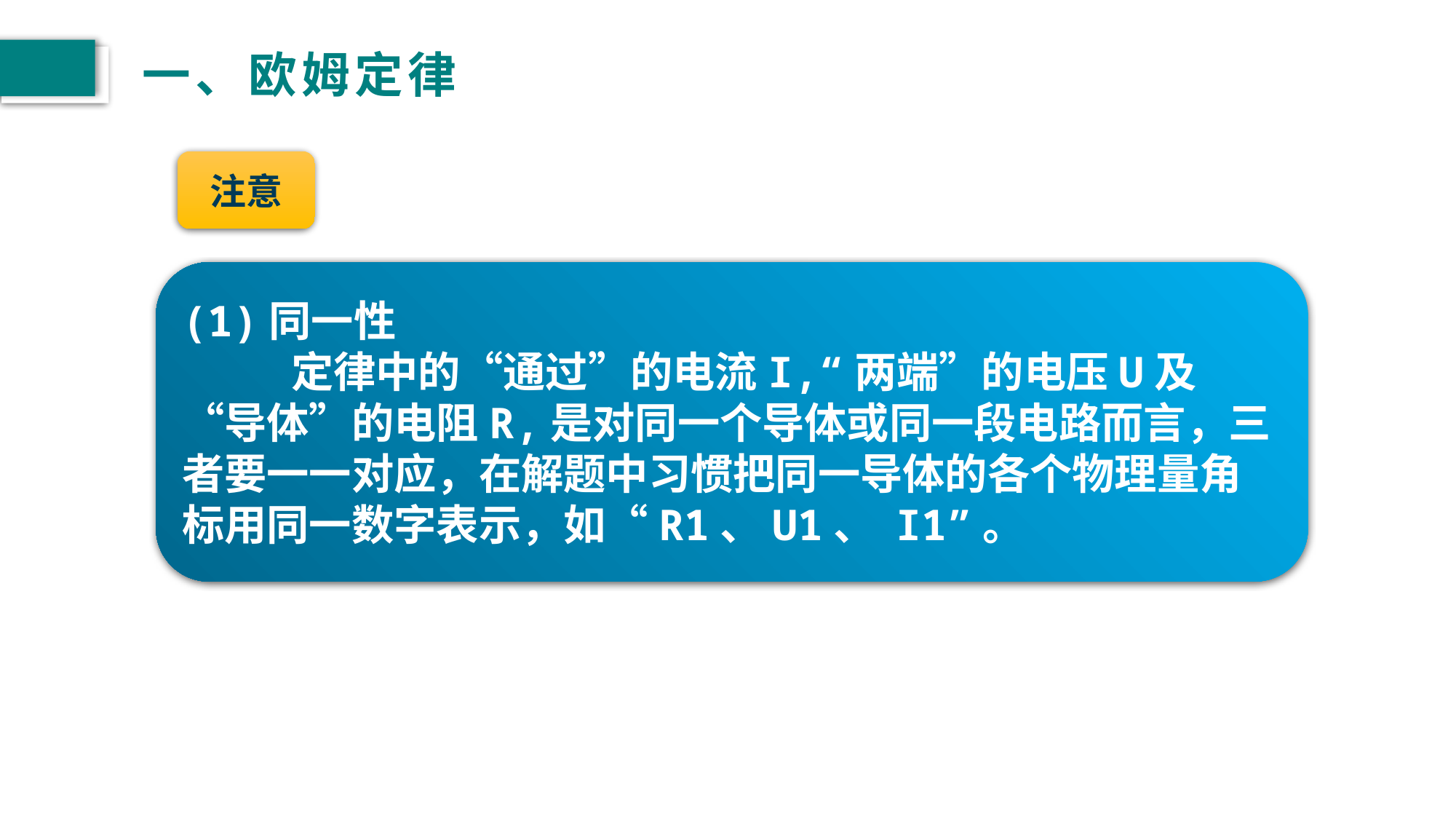

# 一、欧姆定律
注意
(1)同一性
	定律中的“通过”的电流I,“两端”的电压U及“导体”的电阻R,是对同一个导体或同一段电路而言，三者要一一对应，在解题中习惯把同一导体的各个物理量角标用同一数字表示，如“R1、U1、 I1”。